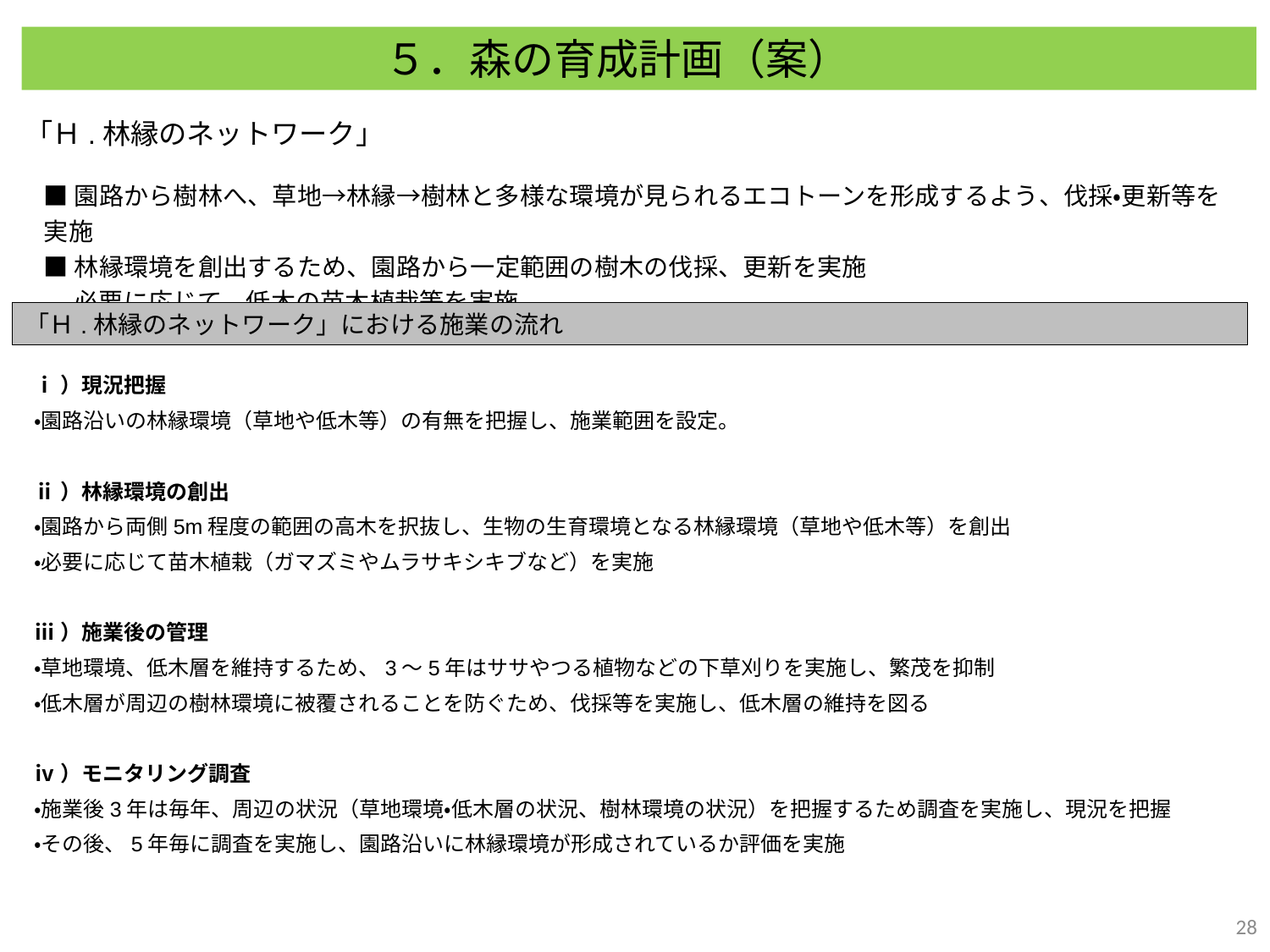

５．森の育成計画（案）
「Ｈ.林縁のネットワーク」
■園路から樹林へ、草地→林縁→樹林と多様な環境が見られるエコトーンを形成するよう、伐採・更新等を実施
■林縁環境を創出するため、園路から一定範囲の樹木の伐採、更新を実施
　 必要に応じて、低木の苗木植栽等を実施
「Ｈ.林縁のネットワーク」における施業の流れ
ⅰ）現況把握
・園路沿いの林縁環境（草地や低木等）の有無を把握し、施業範囲を設定。

ⅱ）林縁環境の創出
・園路から両側5m程度の範囲の高木を択抜し、生物の生育環境となる林縁環境（草地や低木等）を創出
・必要に応じて苗木植栽（ガマズミやムラサキシキブなど）を実施

ⅲ）施業後の管理
・草地環境、低木層を維持するため、3～5年はササやつる植物などの下草刈りを実施し、繁茂を抑制
・低木層が周辺の樹林環境に被覆されることを防ぐため、伐採等を実施し、低木層の維持を図る

ⅳ）モニタリング調査
・施業後3年は毎年、周辺の状況（草地環境・低木層の状況、樹林環境の状況）を把握するため調査を実施し、現況を把握
・その後、5年毎に調査を実施し、園路沿いに林縁環境が形成されているか評価を実施
28